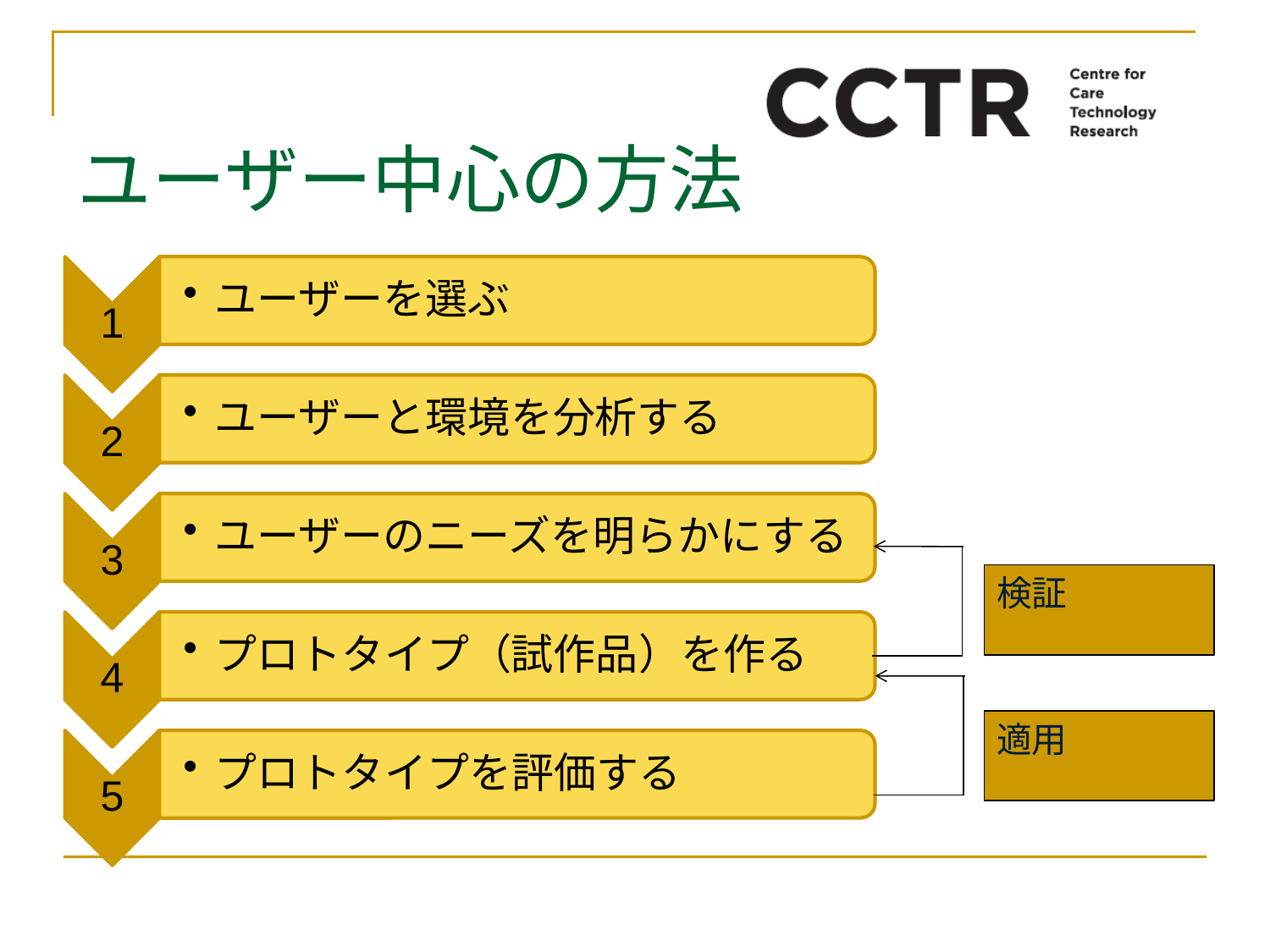

# ユーザー中心の方法

1
ユーザーを選ぶ
2
ユーザーと環境を分析する
3
ユーザーのニーズを明らかにする
4
プロトタイプ（試作品）を作る
5
プロトタイプを評価する
検証
適用